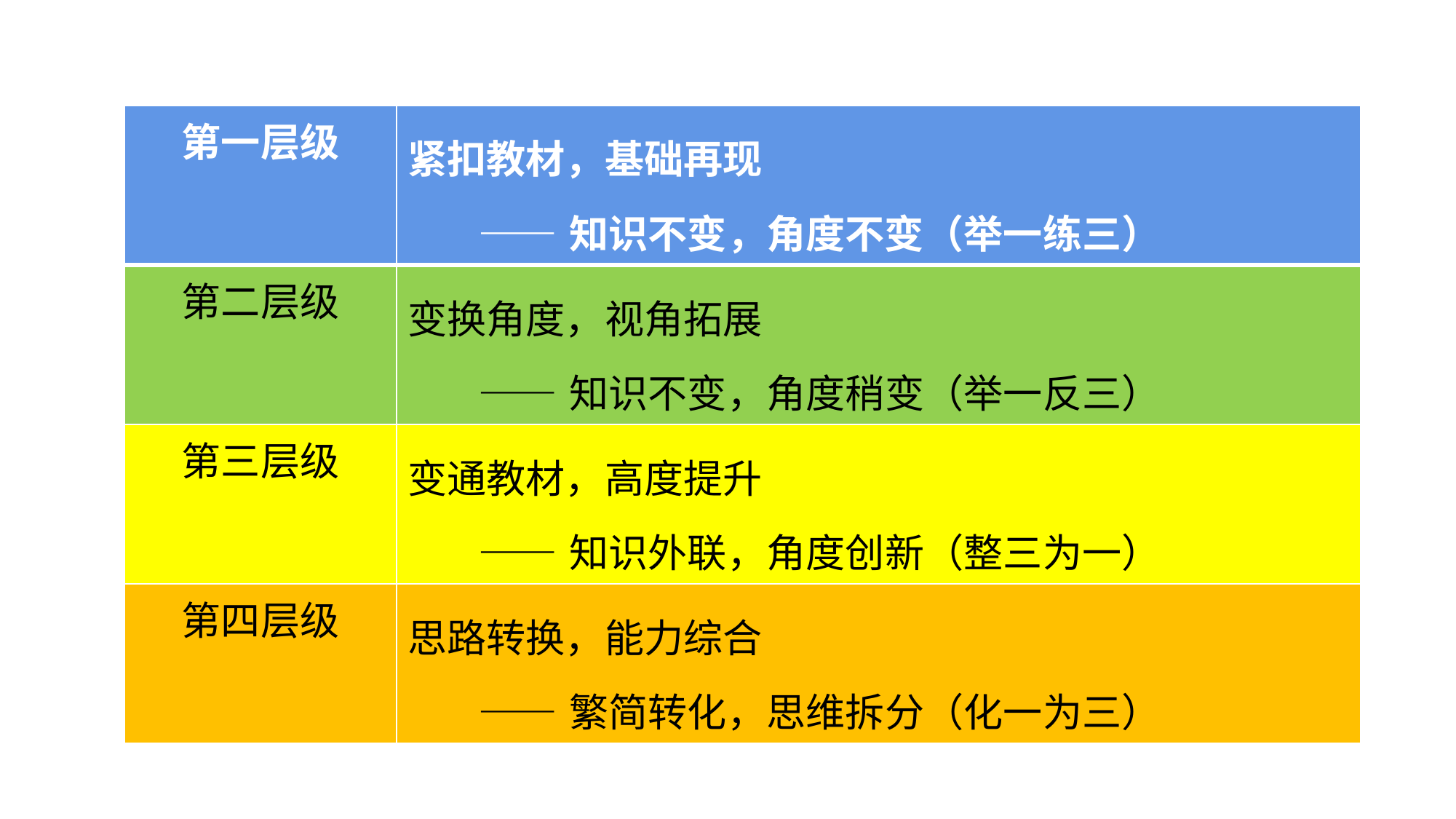

| 第一层级 | 紧扣教材，基础再现 ——知识不变，角度不变（举一练三） |
| --- | --- |
| 第二层级 | 变换角度，视角拓展 ——知识不变，角度稍变（举一反三） |
| 第三层级 | 变通教材，高度提升 ——知识外联，角度创新（整三为一） |
| 第四层级 | 思路转换，能力综合 ——繁简转化，思维拆分（化一为三） |
71